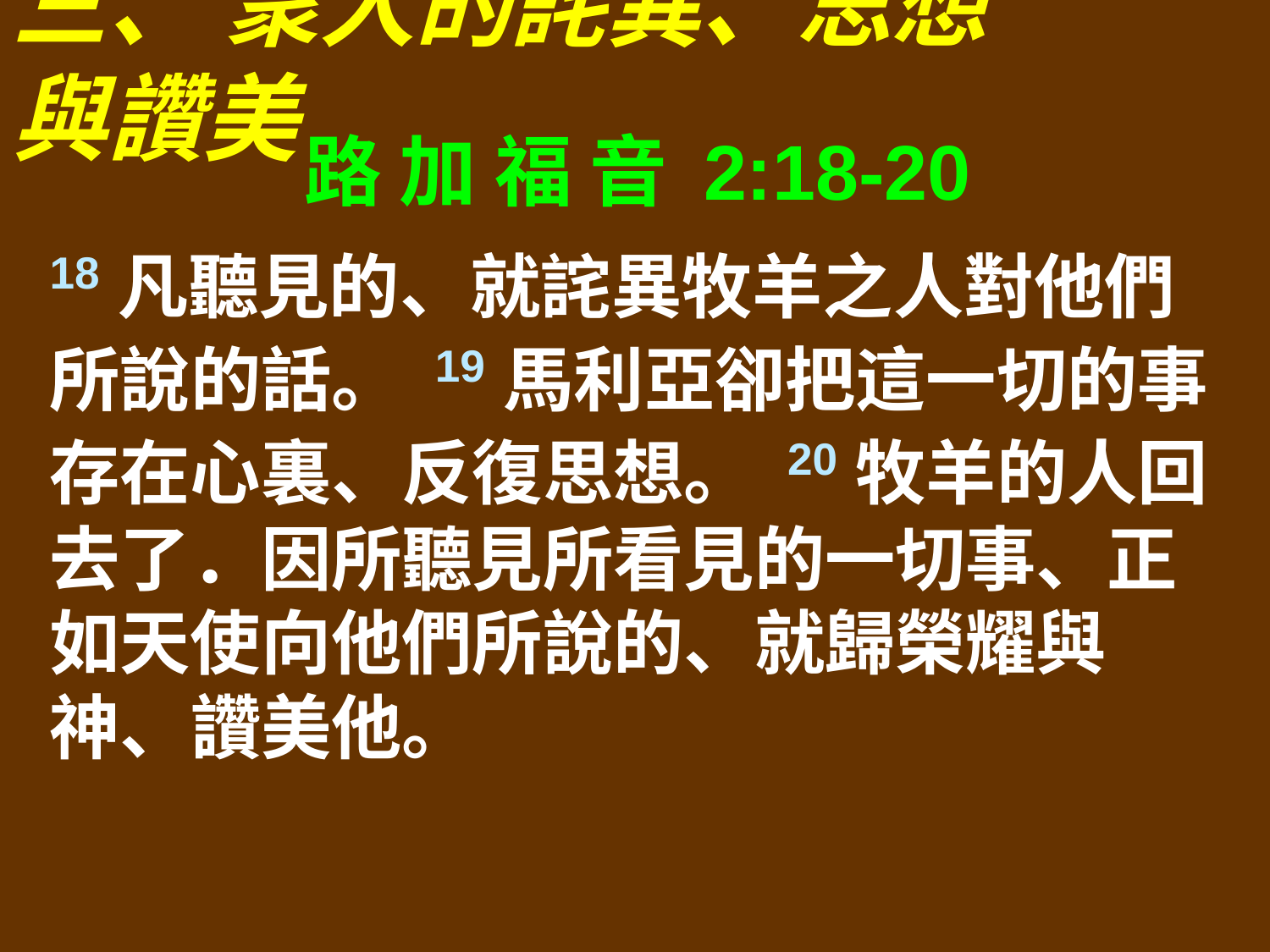

三、 衆人的詫異、思想與讚美
路 加 福 音 2:18-20
18凡聽見的、就詫異牧羊之人對他們所說的話。 19馬利亞卻把這一切的事存在心裏、反復思想。 20牧羊的人回去了．因所聽見所看見的一切事、正如天使向他們所說的、就歸榮耀與　神、讚美他。